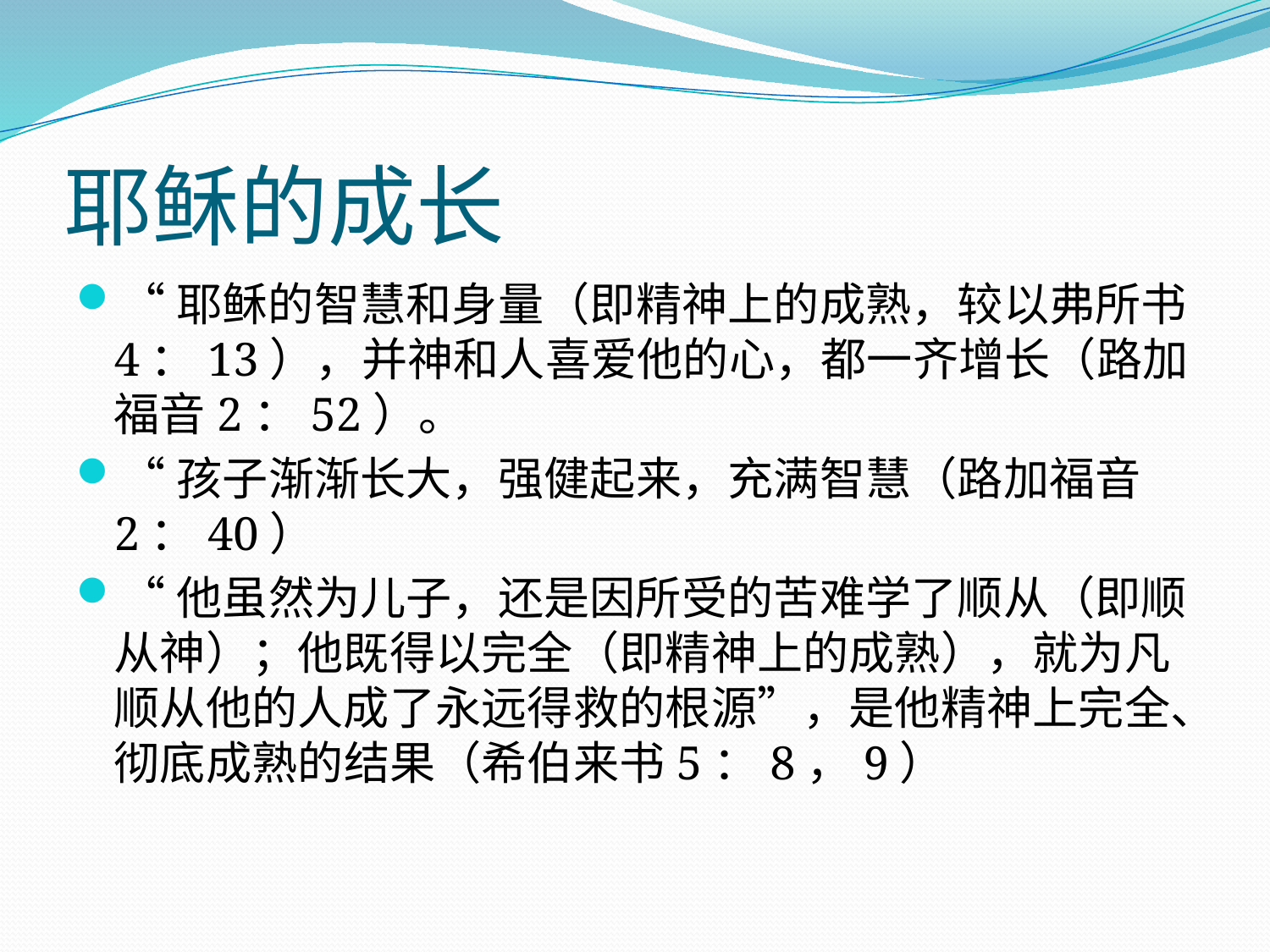

# 耶稣的成长
“耶稣的智慧和身量（即精神上的成熟，较以弗所书4：13），并神和人喜爱他的心，都一齐增长（路加福音2：52）。
“孩子渐渐长大，强健起来，充满智慧（路加福音2：40）
“他虽然为儿子，还是因所受的苦难学了顺从（即顺从神）；他既得以完全（即精神上的成熟），就为凡顺从他的人成了永远得救的根源”，是他精神上完全、彻底成熟的结果（希伯来书5：8，9）